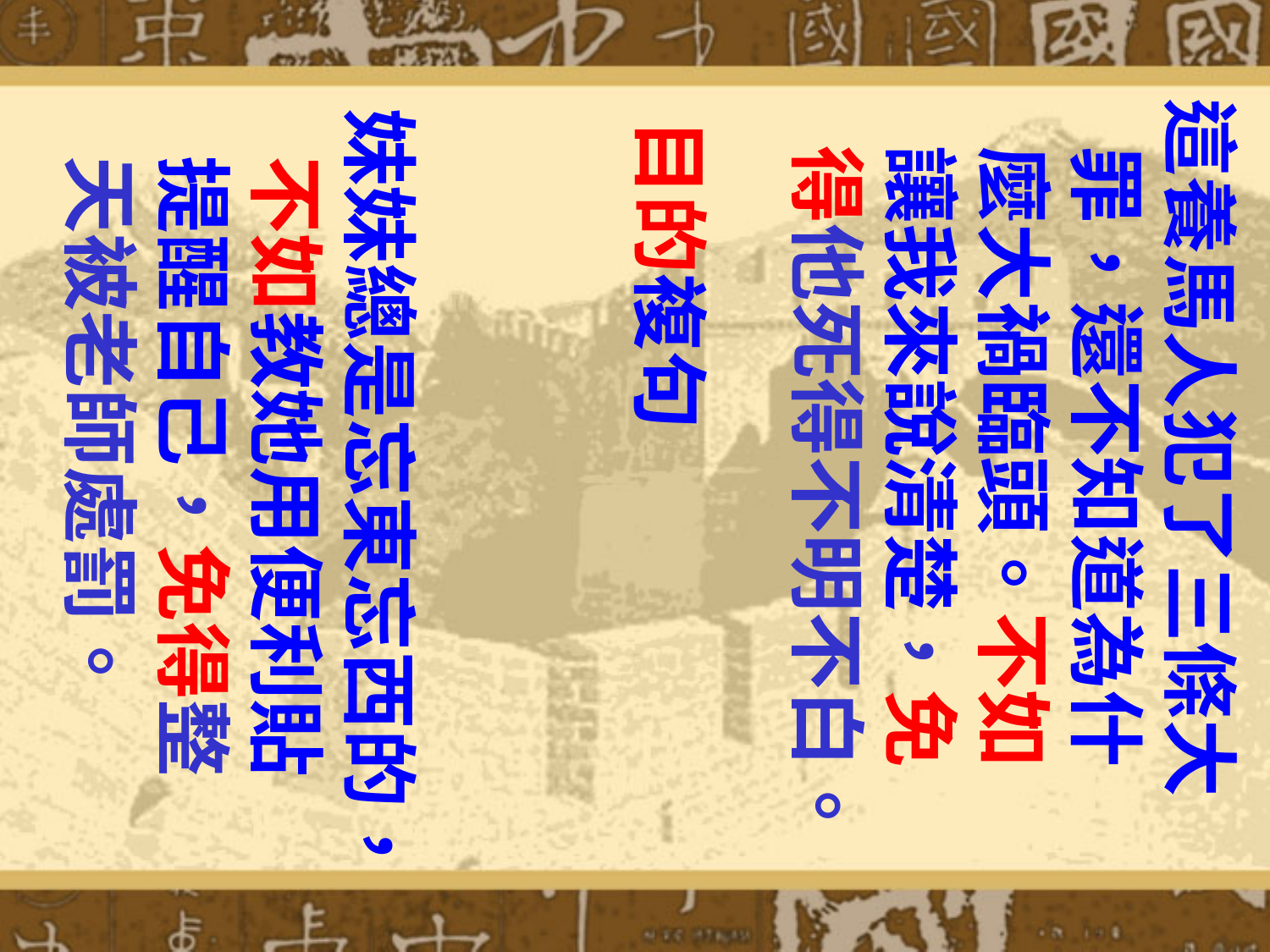

這養馬人犯了三條大罪，還不知道為什麼大禍臨頭。不如讓我來說清楚，免得他死得不明不白。
妹妹總是忘東忘西的，不如教她用便利貼提醒自己，免得整天被老師處罰。
目的複句